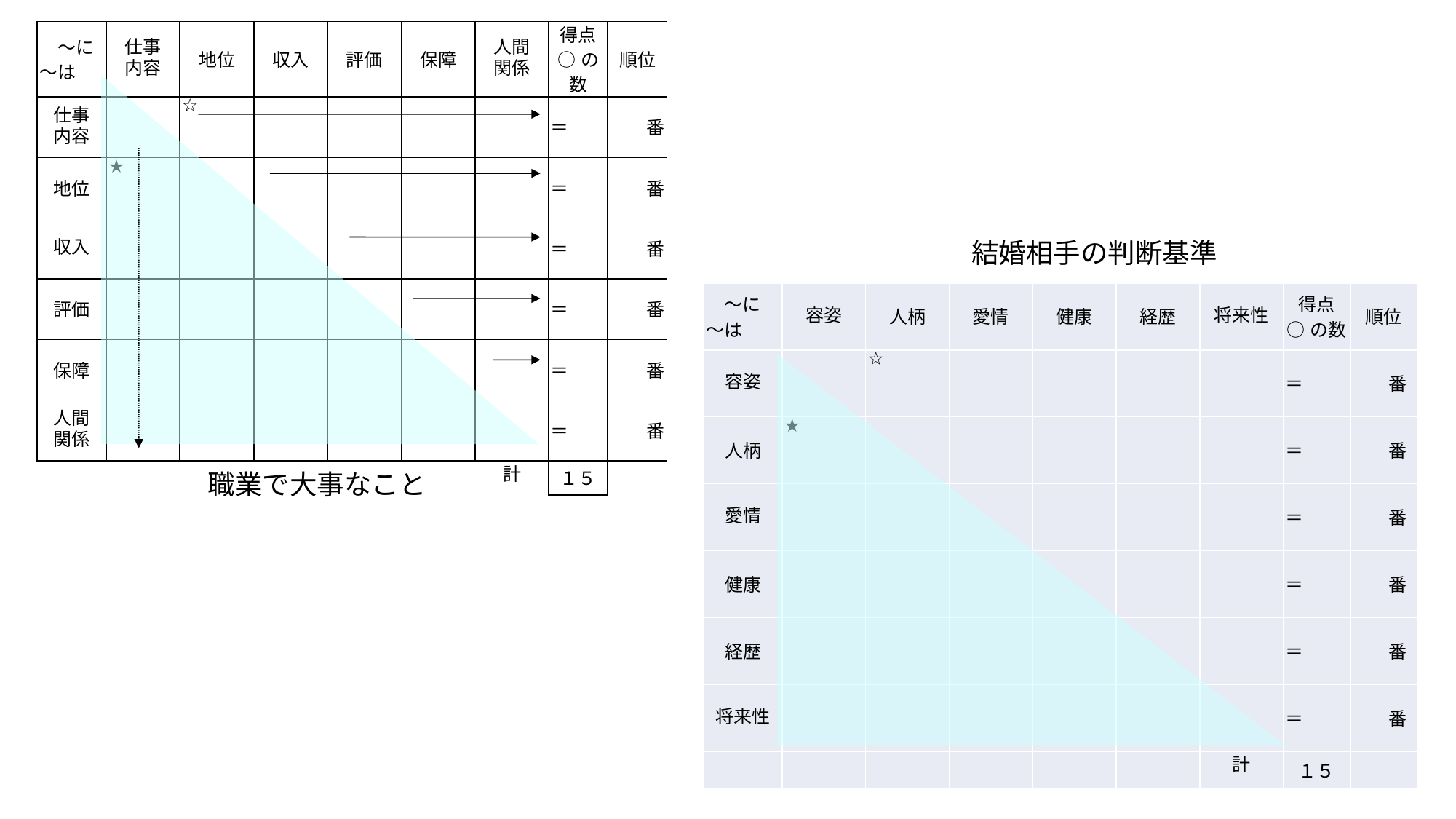

| ～に ～は | 仕事 内容 | 地位 | 収入 | 評価 | 保障 | 人間 関係 | 得点 ○の数 | 順位 |
| --- | --- | --- | --- | --- | --- | --- | --- | --- |
| 仕事 内容 |  | ☆ |  |  |  |  | ＝ | 番 |
| 地位 | ★ |  |  |  |  |  | ＝ | 番 |
| 収入 |  |  |  |  |  |  | ＝ | 番 |
| 評価 |  |  |  |  |  |  | ＝ | 番 |
| 保障 |  |  |  |  |  |  | ＝ | 番 |
| 人間 関係 |  |  |  |  |  |  | ＝ | 番 |
|  |  |  |  |  |  | 計 | １５ |  |

結婚相手の判断基準
| ～に ～は | 容姿 | 人柄 | 愛情 | 健康 | 経歴 | 将来性 | 得点 ○の数 | 順位 |
| --- | --- | --- | --- | --- | --- | --- | --- | --- |
| 容姿 |  | ☆ |  |  |  |  | ＝ | 番 |
| 人柄 | ★ |  |  |  |  |  | ＝ | 番 |
| 愛情 |  |  |  |  |  |  | ＝ | 番 |
| 健康 |  |  |  |  |  |  | ＝ | 番 |
| 経歴 |  |  |  |  |  |  | ＝ | 番 |
| 将来性 |  |  |  |  |  |  | ＝ | 番 |
|  |  |  |  |  |  | 計 | １５ |  |

職業で大事なこと